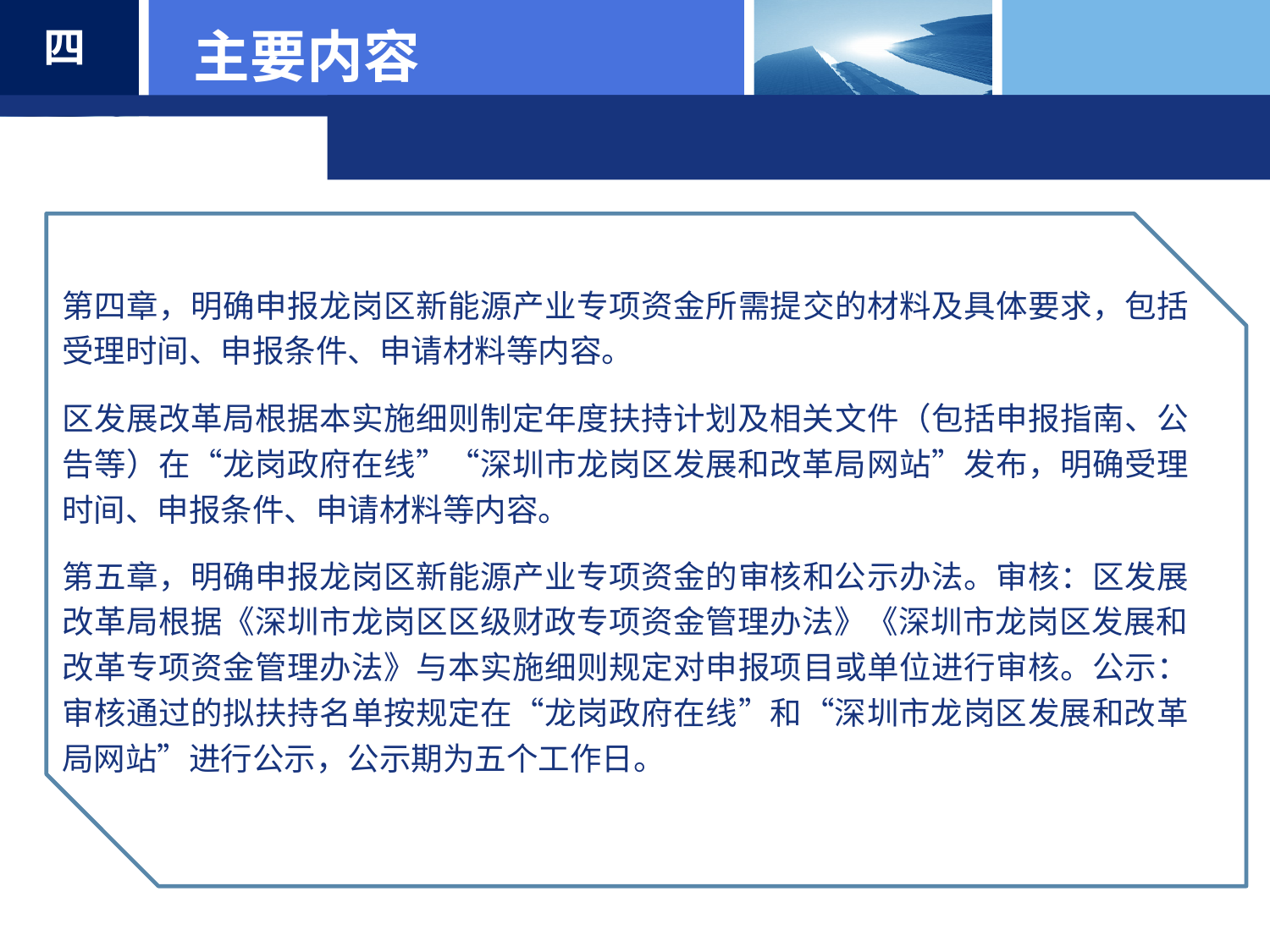

四
 主要内容

第四章，明确申报龙岗区新能源产业专项资金所需提交的材料及具体要求，包括受理时间、申报条件、申请材料等内容。
区发展改革局根据本实施细则制定年度扶持计划及相关文件（包括申报指南、公告等）在“龙岗政府在线”“深圳市龙岗区发展和改革局网站”发布，明确受理时间、申报条件、申请材料等内容。
第五章，明确申报龙岗区新能源产业专项资金的审核和公示办法。审核：区发展改革局根据《深圳市龙岗区区级财政专项资金管理办法》《深圳市龙岗区发展和改革专项资金管理办法》与本实施细则规定对申报项目或单位进行审核。公示：审核通过的拟扶持名单按规定在“龙岗政府在线”和“深圳市龙岗区发展和改革局网站”进行公示，公示期为五个工作日。

9